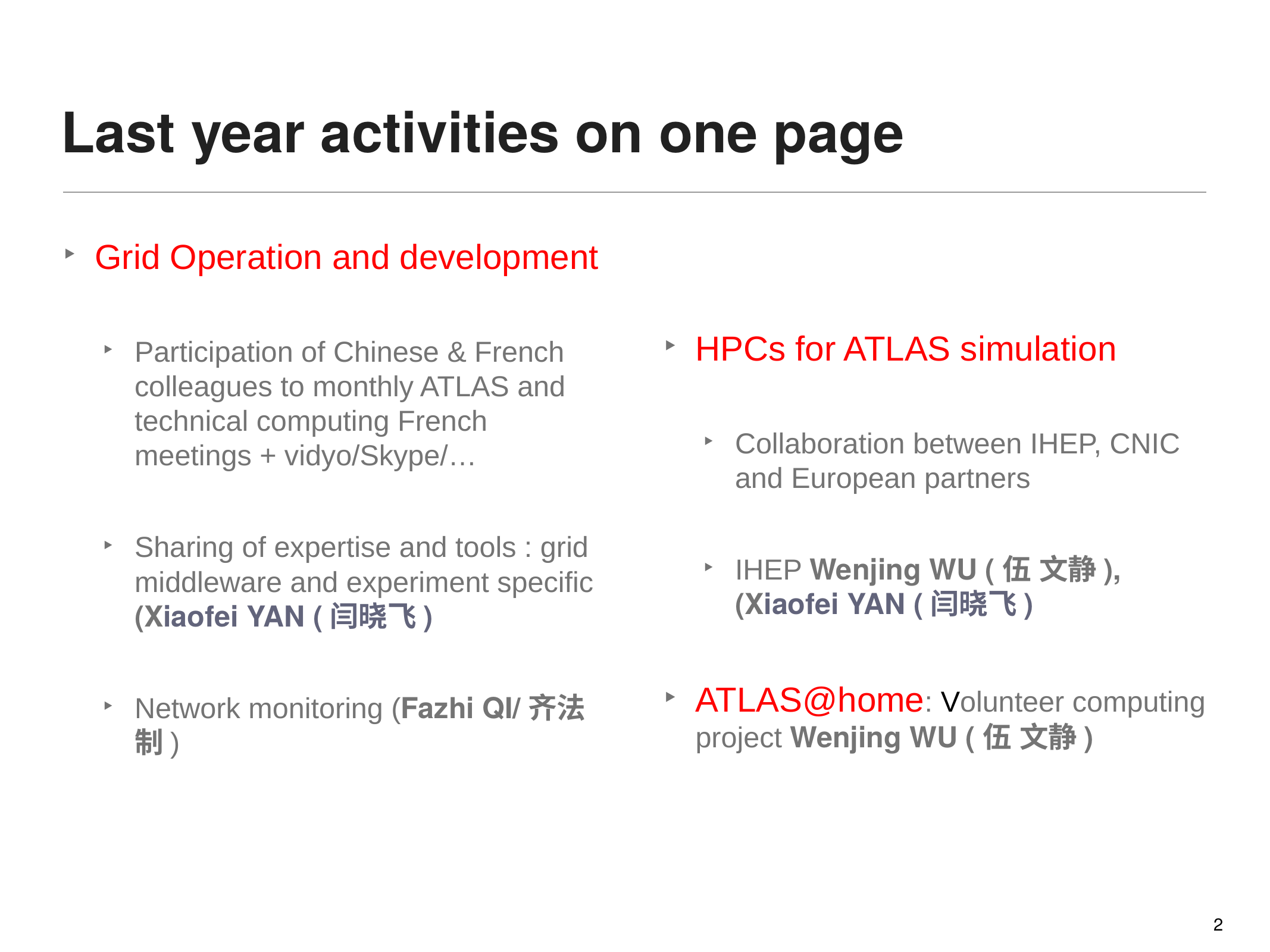

# Last year activities on one page
Grid Operation and development
Participation of Chinese & French colleagues to monthly ATLAS and technical computing French meetings + vidyo/Skype/…
Sharing of expertise and tools : grid middleware and experiment specific (Xiaofei YAN (闫晓飞)
Network monitoring (Fazhi QI/齐法制)

HPCs for ATLAS simulation
Collaboration between IHEP, CNIC and European partners
IHEP Wenjing WU (伍 文静), (Xiaofei YAN (闫晓飞)
ATLAS@home: Volunteer computing project Wenjing WU (伍 文静)
2